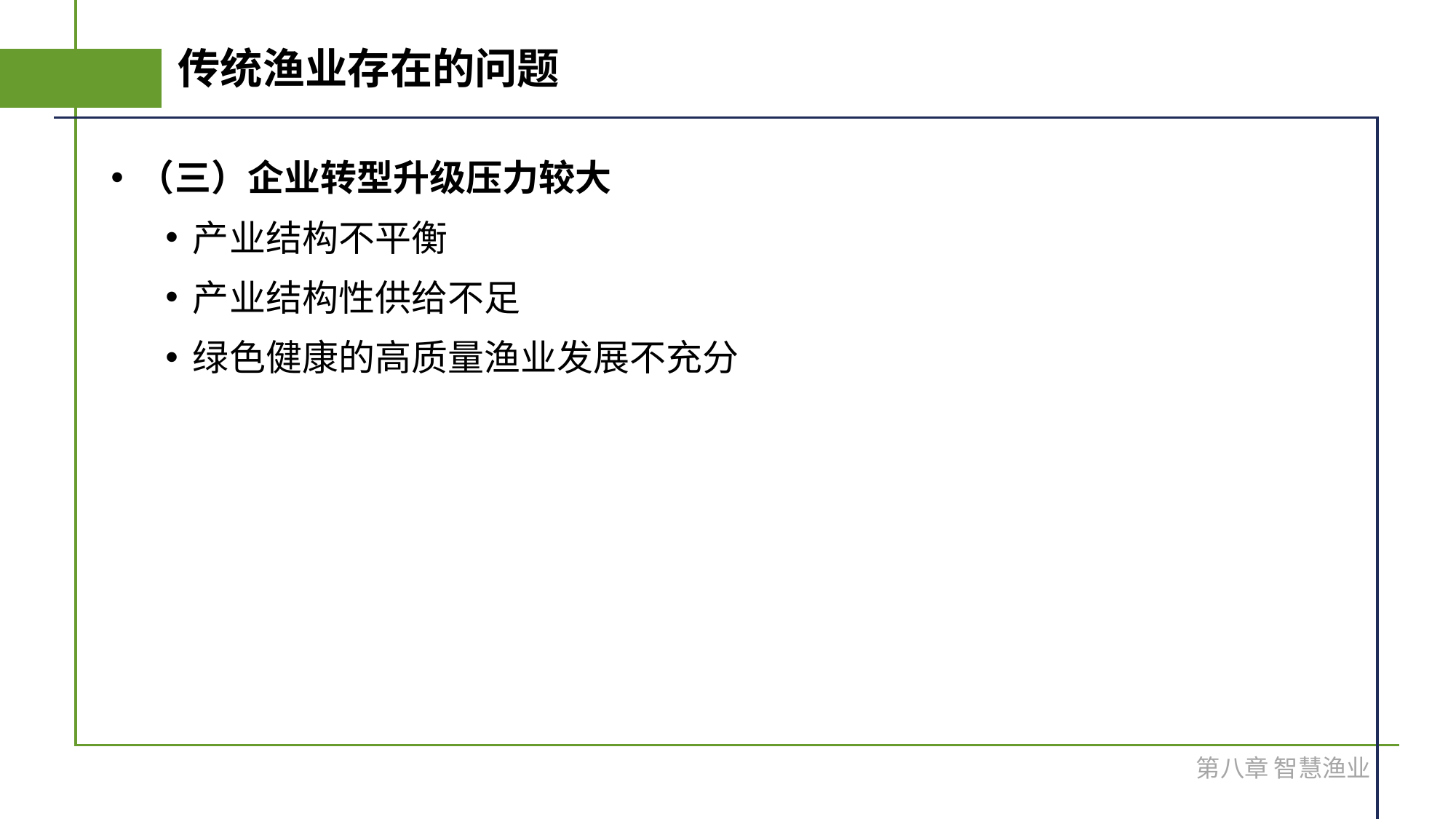

# 传统渔业存在的问题
（三）企业转型升级压力较大
产业结构不平衡
产业结构性供给不足
绿色健康的高质量渔业发展不充分

第八章 智慧渔业